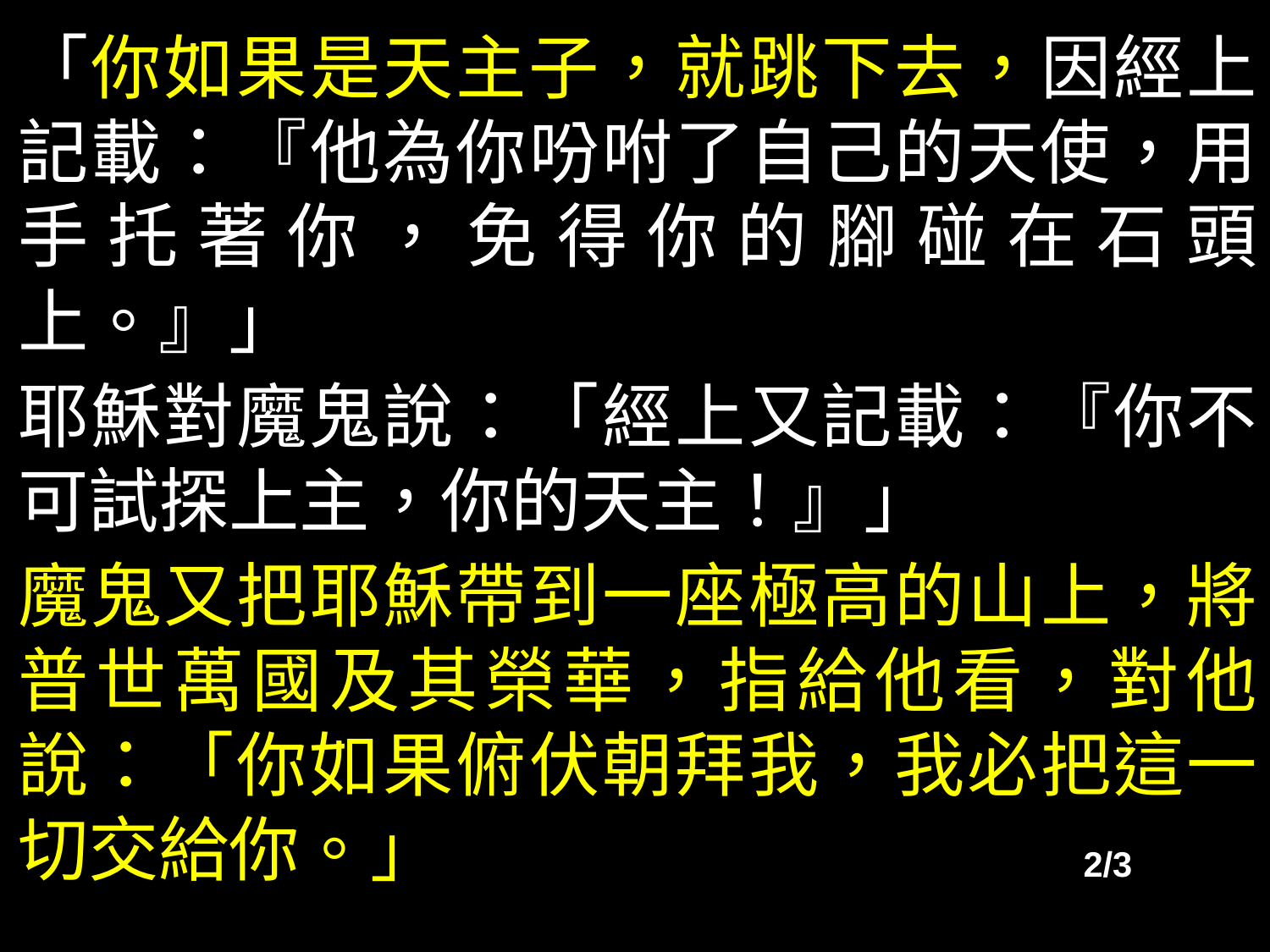

「你如果是天主子，就跳下去，因經上記載：『他為你吩咐了自己的天使，用手托著你，免得你的腳碰在石頭上。』」
耶穌對魔鬼說：「經上又記載：『你不可試探上主，你的天主！』」
魔鬼又把耶穌帶到一座極高的山上，將普世萬國及其榮華，指給他看，對他說：「你如果俯伏朝拜我，我必把這一切交給你。」
2/3